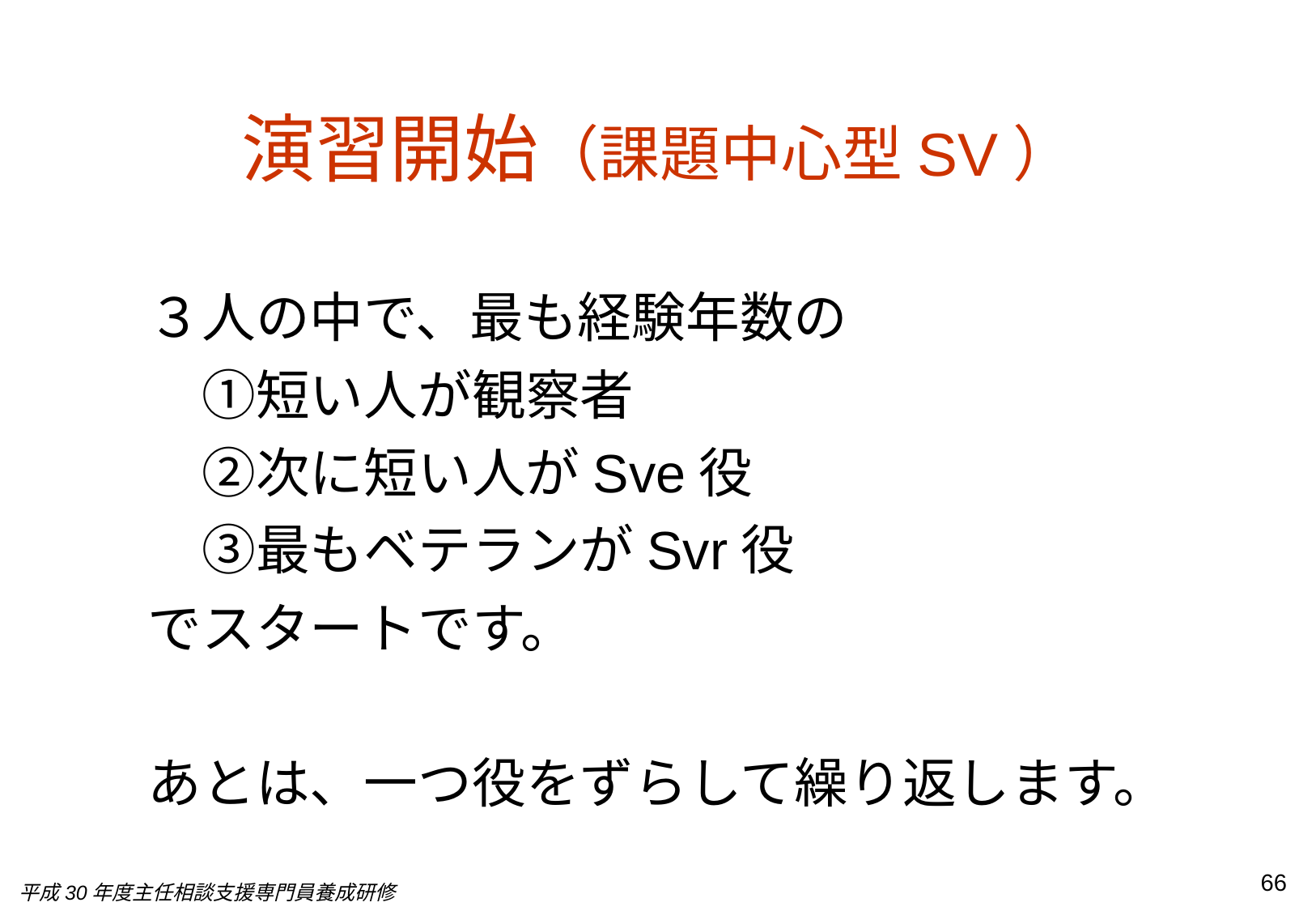

演習開始（課題中心型SV）
３人の中で、最も経験年数の
　①短い人が観察者
　②次に短い人がSve役
　③最もベテランがSvr役
でスタートです。

あとは、一つ役をずらして繰り返します。
66
平成30年度主任相談支援専門員養成研修